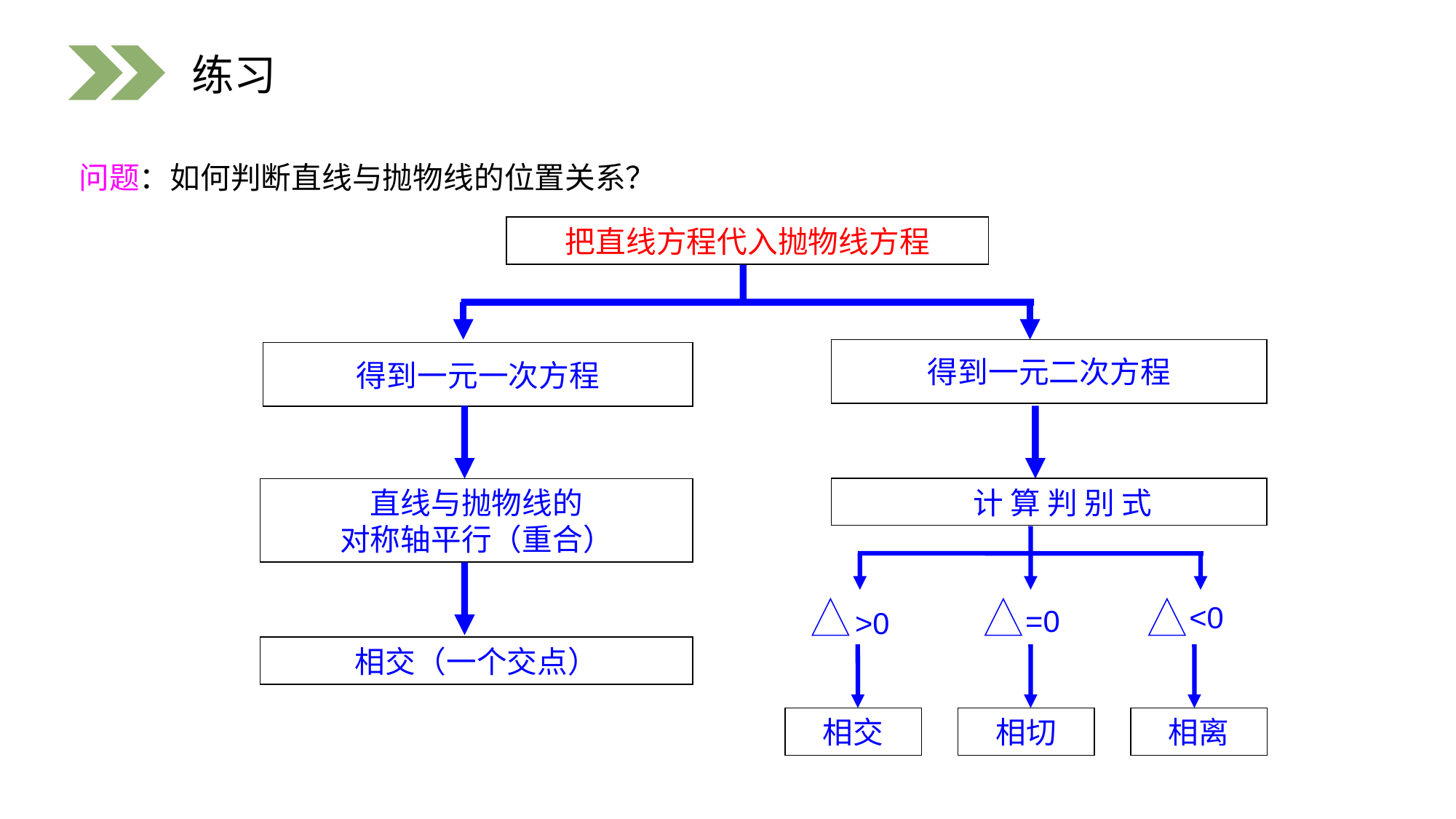

练习
问题：如何判断直线与抛物线的位置关系？
把直线方程代入抛物线方程

得到一元二次方程
得到一元一次方程

   计 算 判 别 式
直线与抛物线的
对称轴平行（重合）

<0
=0

>0

相交
相切
相离

相交（一个交点）